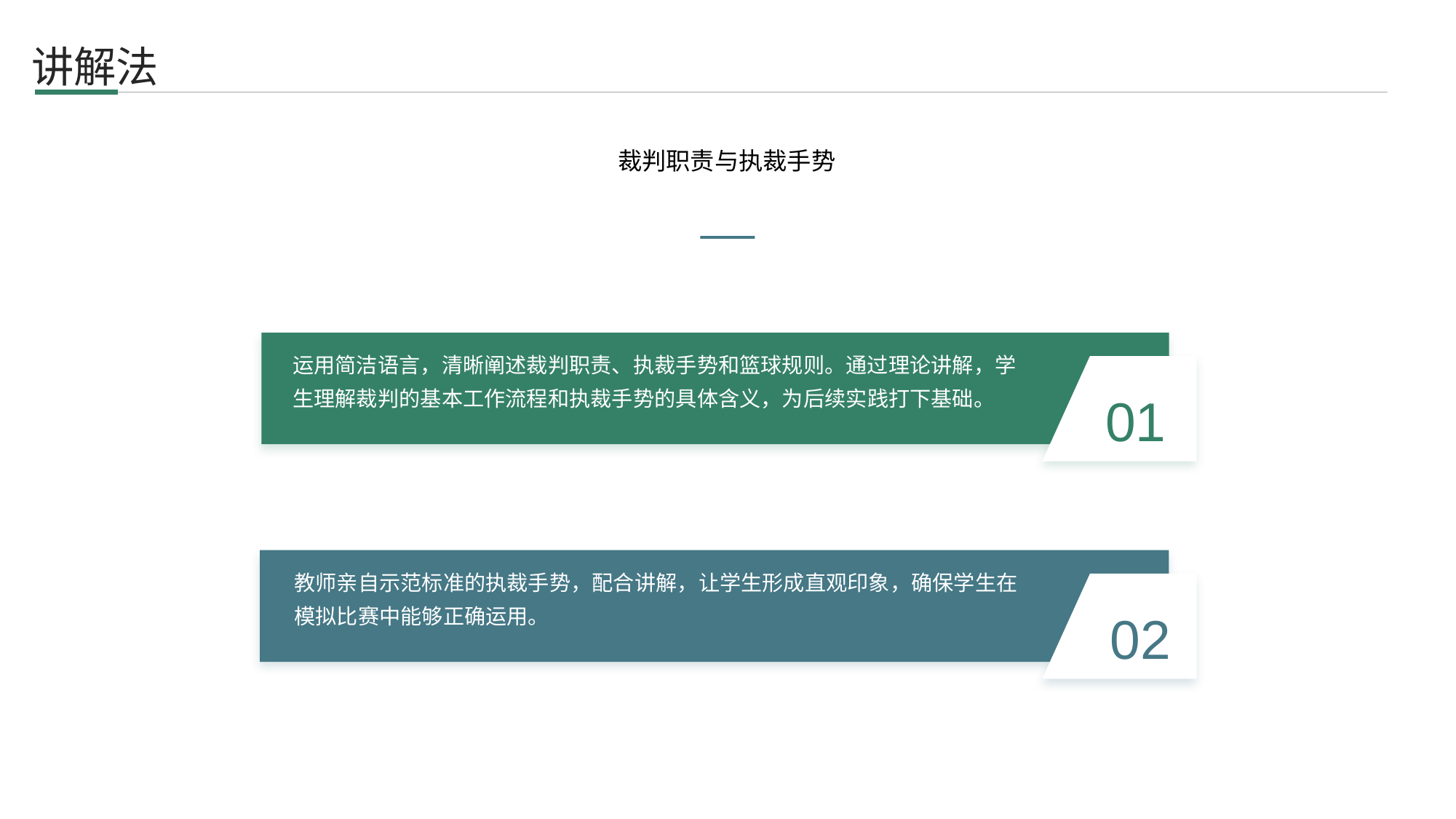

讲解法
裁判职责与执裁手势

运用简洁语言，清晰阐述裁判职责、执裁手势和篮球规则。通过理论讲解，学生理解裁判的基本工作流程和执裁手势的具体含义，为后续实践打下基础。

01

教师亲自示范标准的执裁手势，配合讲解，让学生形成直观印象，确保学生在模拟比赛中能够正确运用。

02